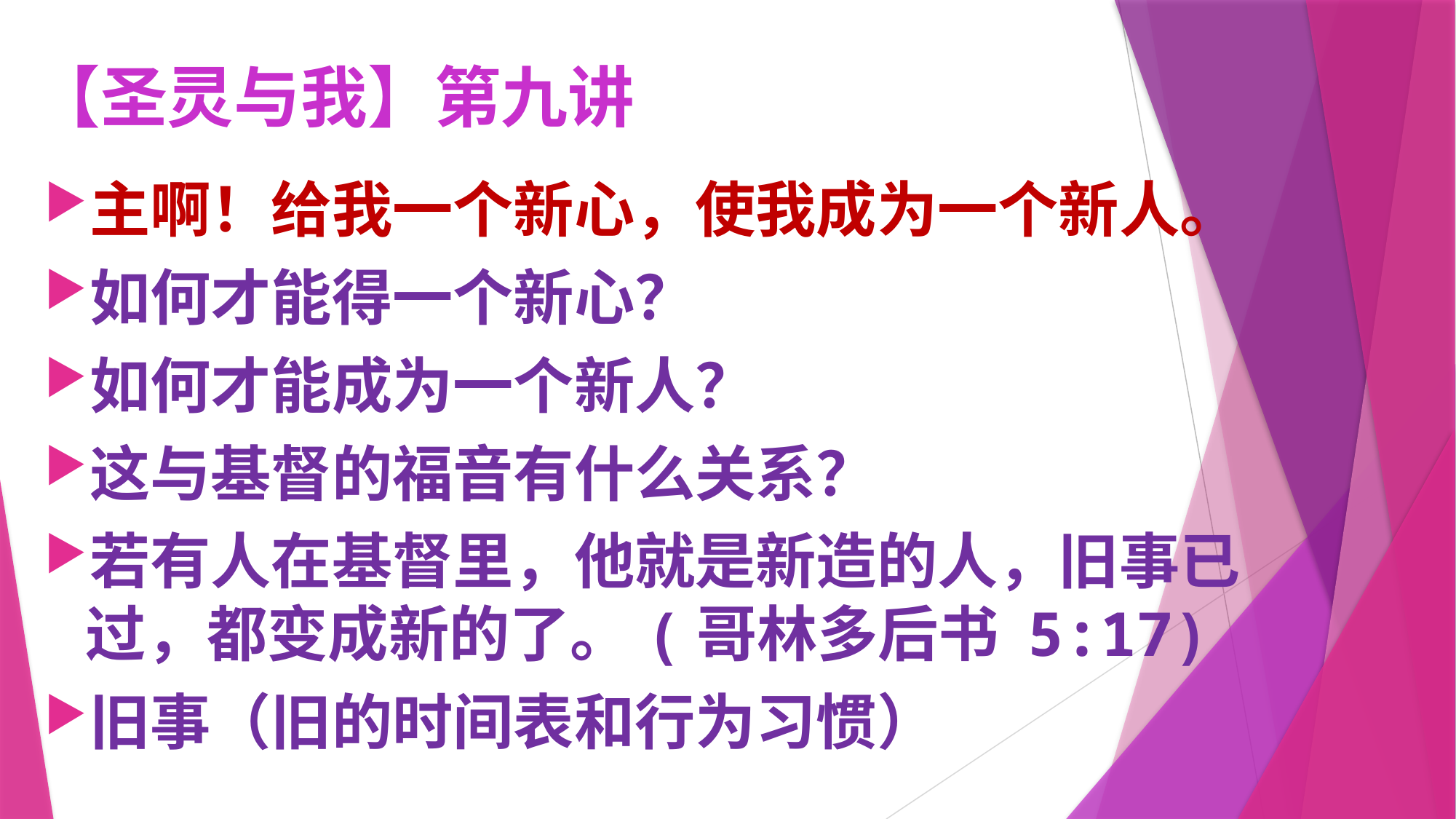

# 【圣灵与我】第九讲
主啊！给我一个新心，使我成为一个新人。
如何才能得一个新心？
如何才能成为一个新人？
这与基督的福音有什么关系？
若有人在基督里，他就是新造的人，旧事已过，都变成新的了。(哥林多后书 5:17)
旧事（旧的时间表和行为习惯）